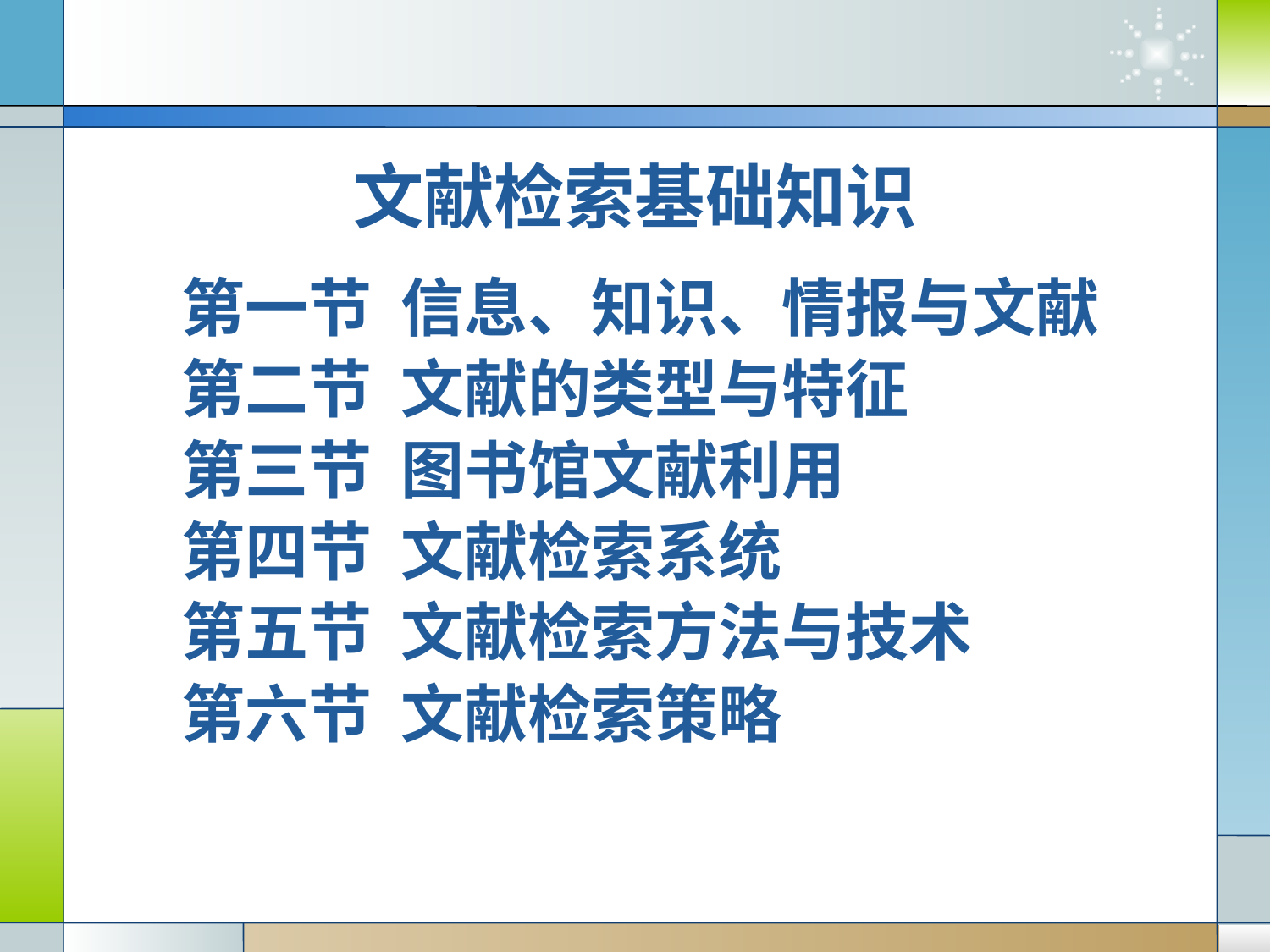

文献检索基础知识
第一节  信息、知识、情报与文献
第二节  文献的类型与特征
第三节  图书馆文献利用
第四节  文献检索系统
第五节  文献检索方法与技术
第六节  文献检索策略